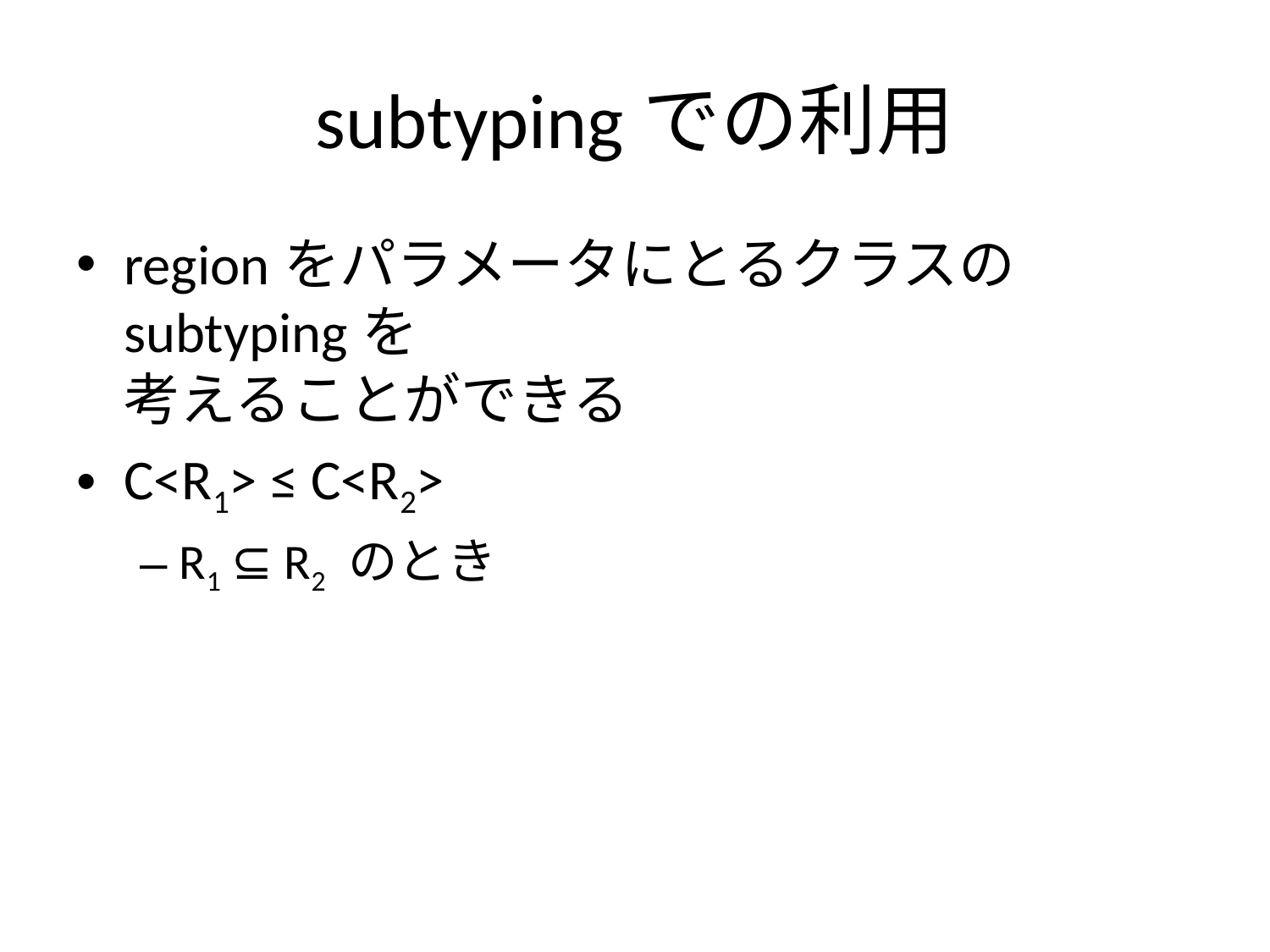

# subtypingでの利用
regionをパラメータにとるクラスのsubtypingを
考えることができる
C<R1> ≤ C<R2>
R1 ⊆ R2 のとき